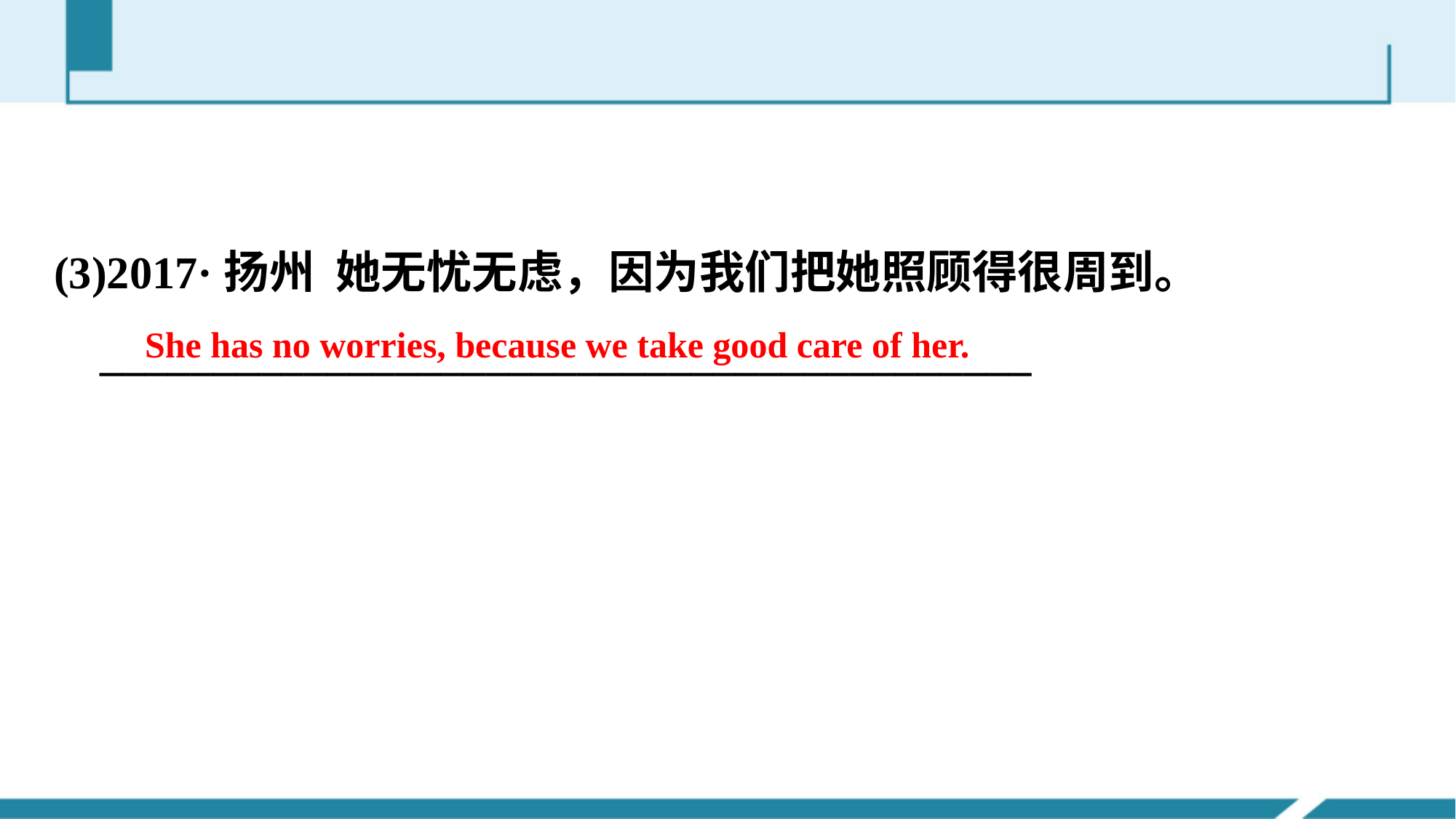

(3)2017·扬州  她无忧无虑，因为我们把她照顾得很周到。
    _________________________________________
She has no worries, because we take good care of her.